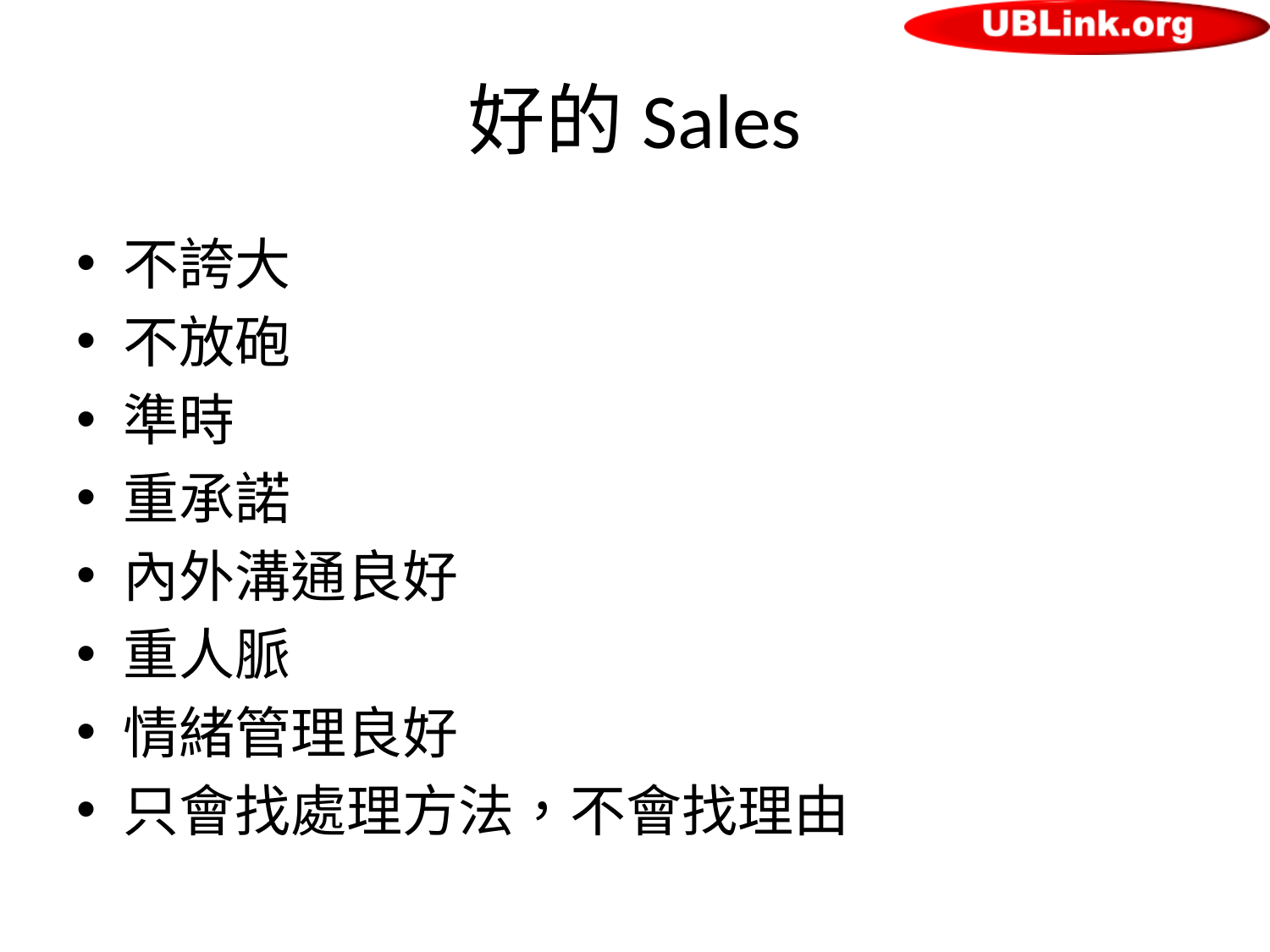

# 好的Sales
不誇大
不放砲
準時
重承諾
內外溝通良好
重人脈
情緒管理良好
只會找處理方法，不會找理由